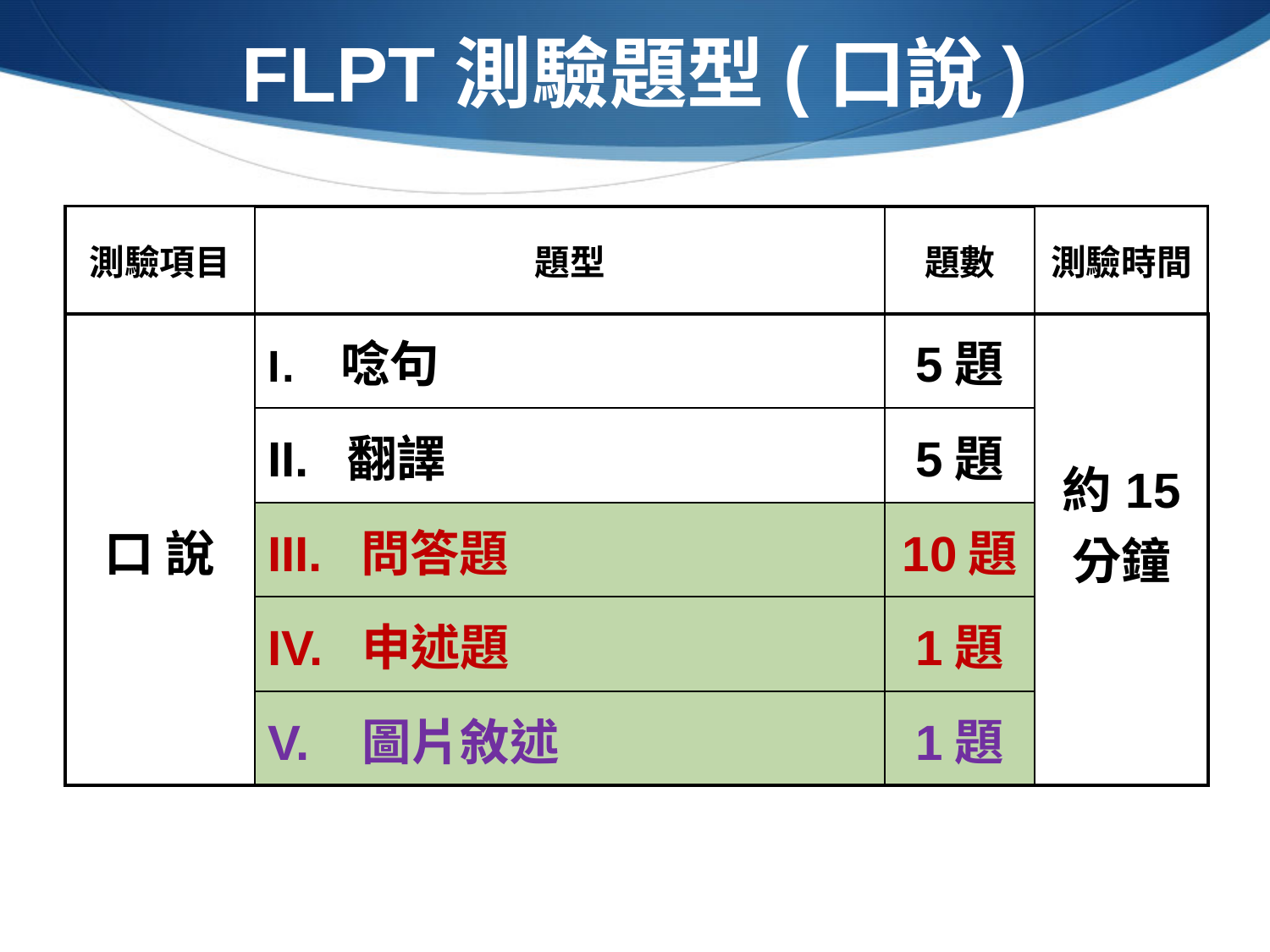

FLPT測驗題型(口說)
| 測驗項目 | 題型 | 題數 | 測驗時間 |
| --- | --- | --- | --- |
| 口 說 | 唸句 | 5題 | 約15 分鐘 |
|  | II. 翻譯 | 5題 |  |
|  | III. 問答題 | 10題 |  |
|  | IV. 申述題 | 1題 |  |
|  | V. 圖片敘述 | 1題 |  |